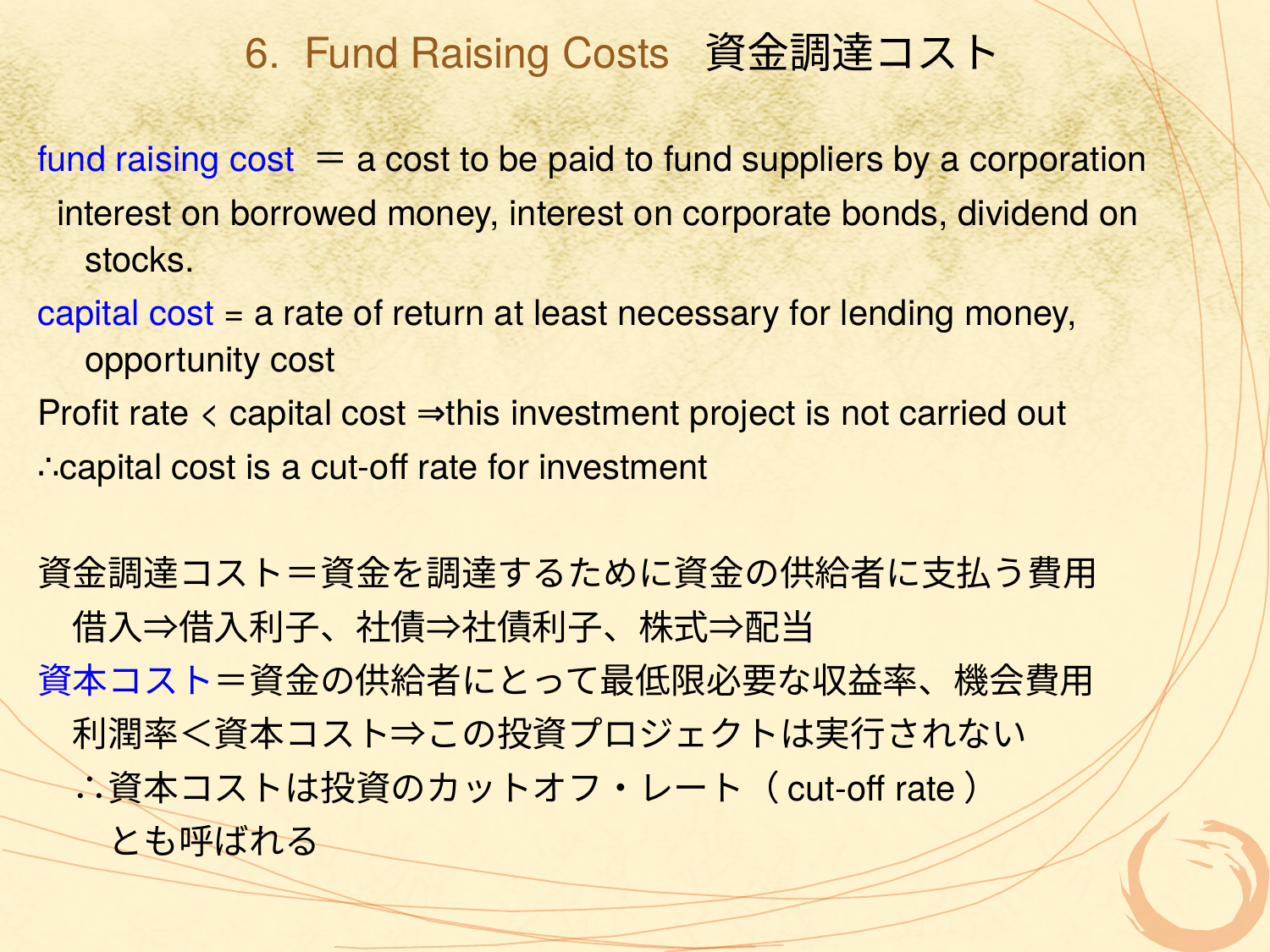

6.  Fund Raising Costs  資金調達コスト
fund raising cost ＝a cost to be paid to fund suppliers by a corporation
  interest on borrowed money, interest on corporate bonds, dividend on stocks.
capital cost = a rate of return at least necessary for lending money, opportunity cost
Profit rate < capital cost ⇒this investment project is not carried out
∴capital cost is a cut-off rate for investment

資金調達コスト＝資金を調達するために資金の供給者に支払う費用
　借入⇒借入利子、社債⇒社債利子、株式⇒配当
資本コスト＝資金の供給者にとって最低限必要な収益率、機会費用
　利潤率＜資本コスト⇒この投資プロジェクトは実行されない
　∴資本コストは投資のカットオフ・レート（cut-off rate）
　　とも呼ばれる